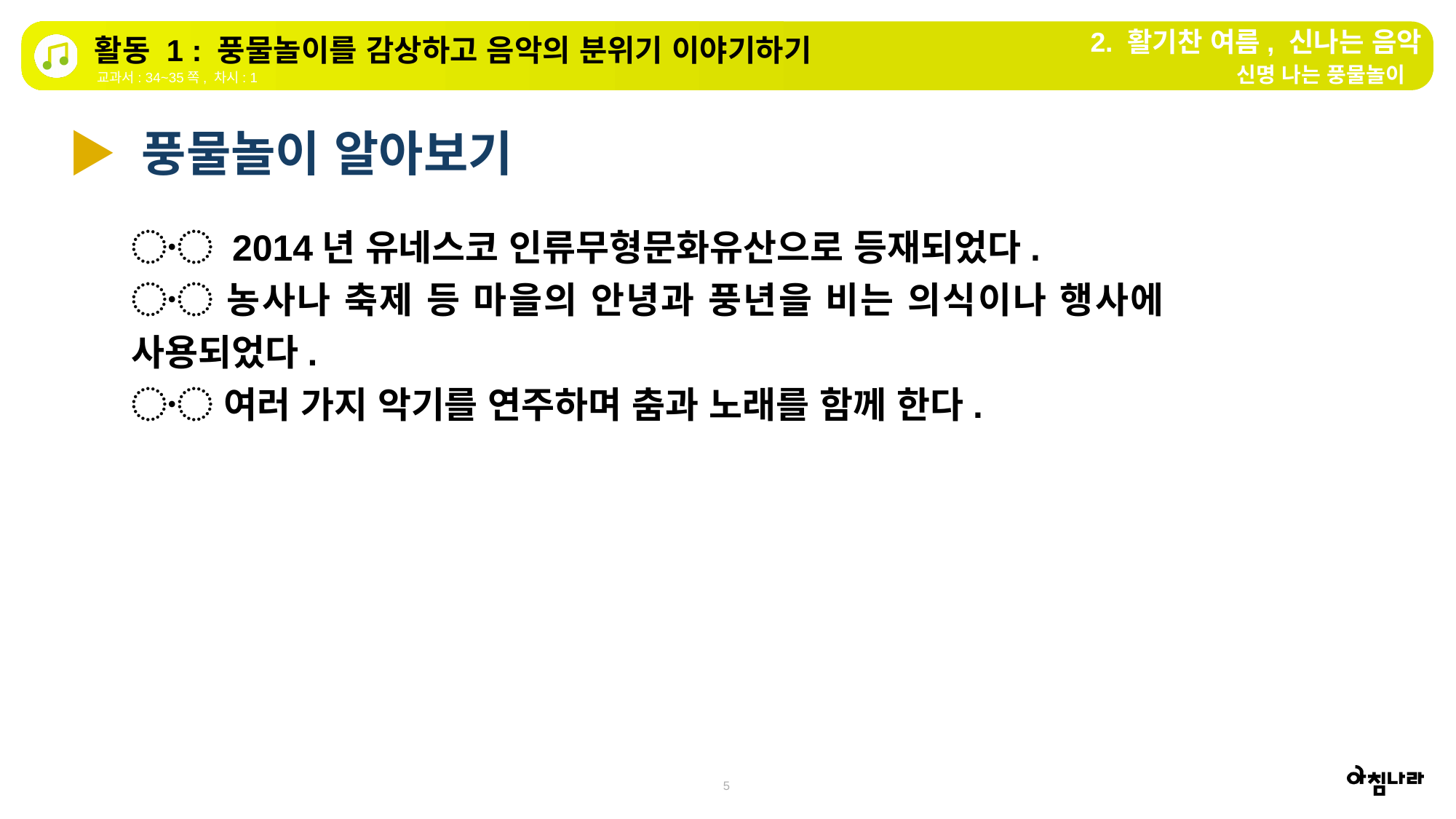

2. 활기찬 여름, 신나는 음악
활동 1 : 풍물놀이를 감상하고 음악의 분위기 이야기하기
신명 나는 풍물놀이
교과서: 34~35쪽, 차시: 1
▶ 풍물놀이 알아보기
〮 2014년 유네스코 인류무형문화유산으로 등재되었다.
〮 농사나 축제 등 마을의 안녕과 풍년을 비는 의식이나 행사에 사용되었다.
〮 여러 가지 악기를 연주하며 춤과 노래를 함께 한다.
5